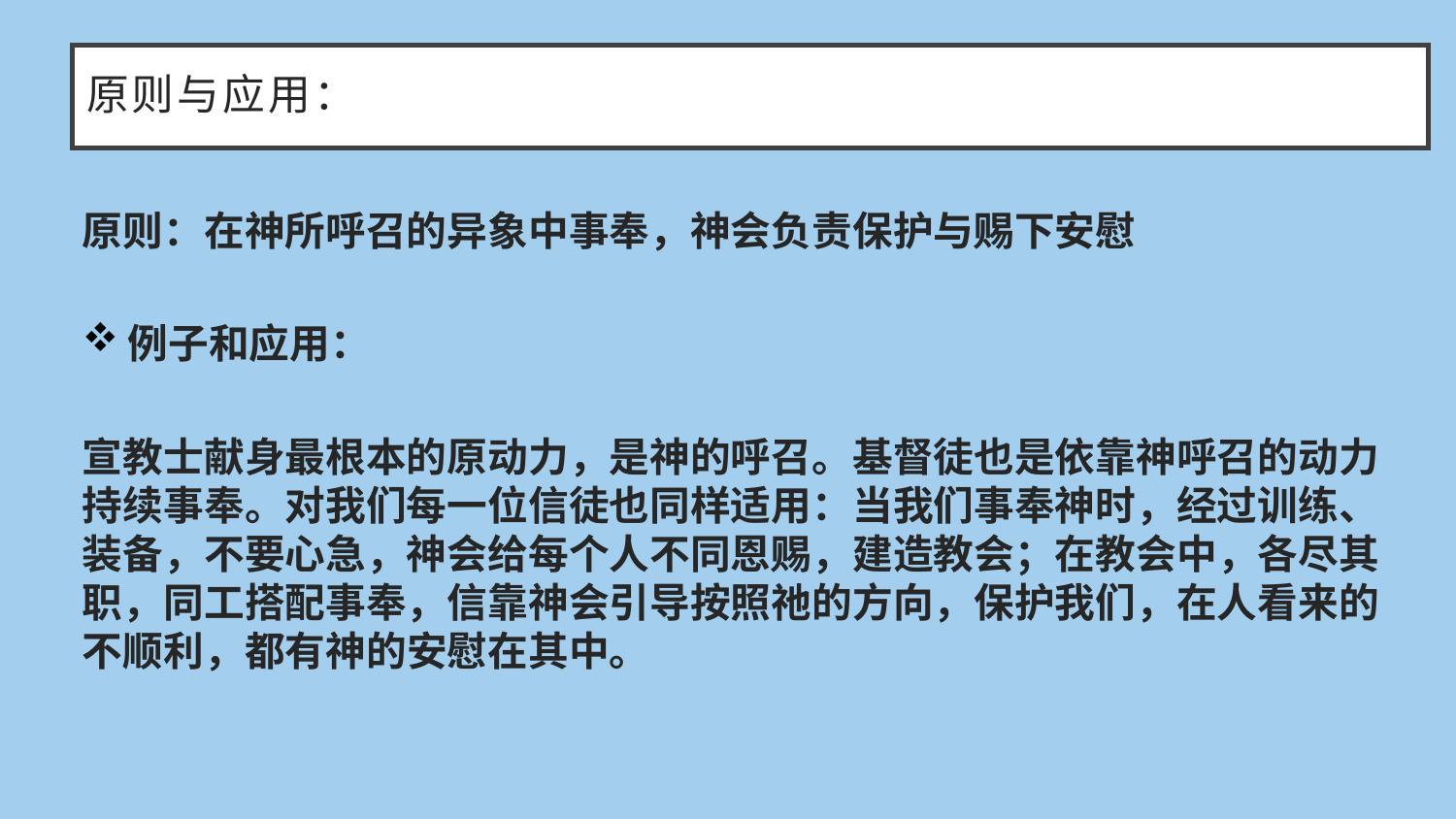

# 原则与应用：
原则：在神所呼召的异象中事奉，神会负责保护与赐下安慰

例子和应用：

宣教士献身最根本的原动力，是神的呼召。基督徒也是依靠神呼召的动力持续事奉。对我们每一位信徒也同样适用：当我们事奉神时，经过训练、装备，不要心急，神会给每个人不同恩赐，建造教会；在教会中，各尽其职，同工搭配事奉，信靠神会引导按照祂的方向，保护我们，在人看来的不顺利，都有神的安慰在其中。